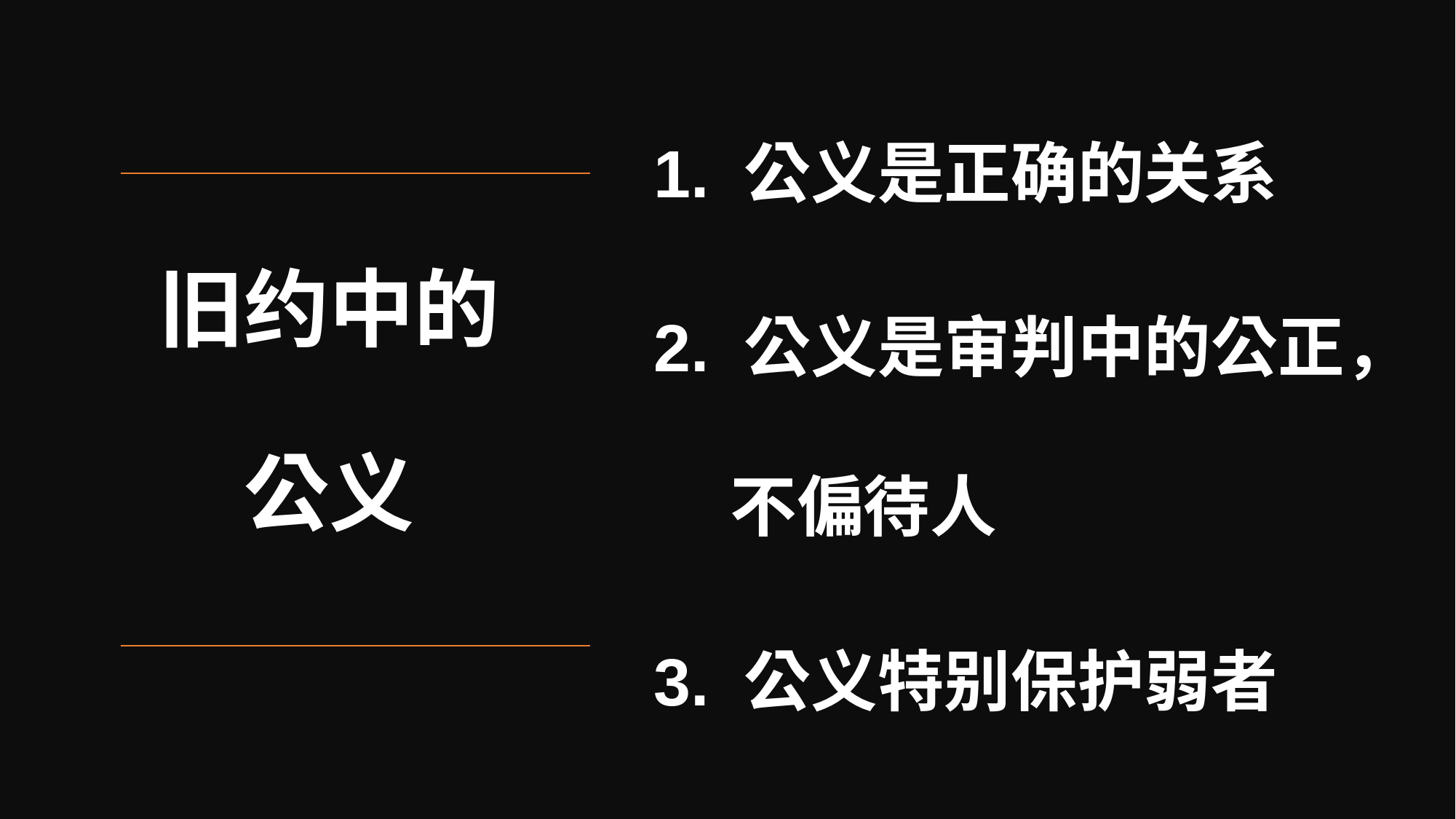

1. 公义是正确的关系

2. 公义是审判中的公正，
    不偏待人

3. 公义特别保护弱者

# 旧约中的 公义